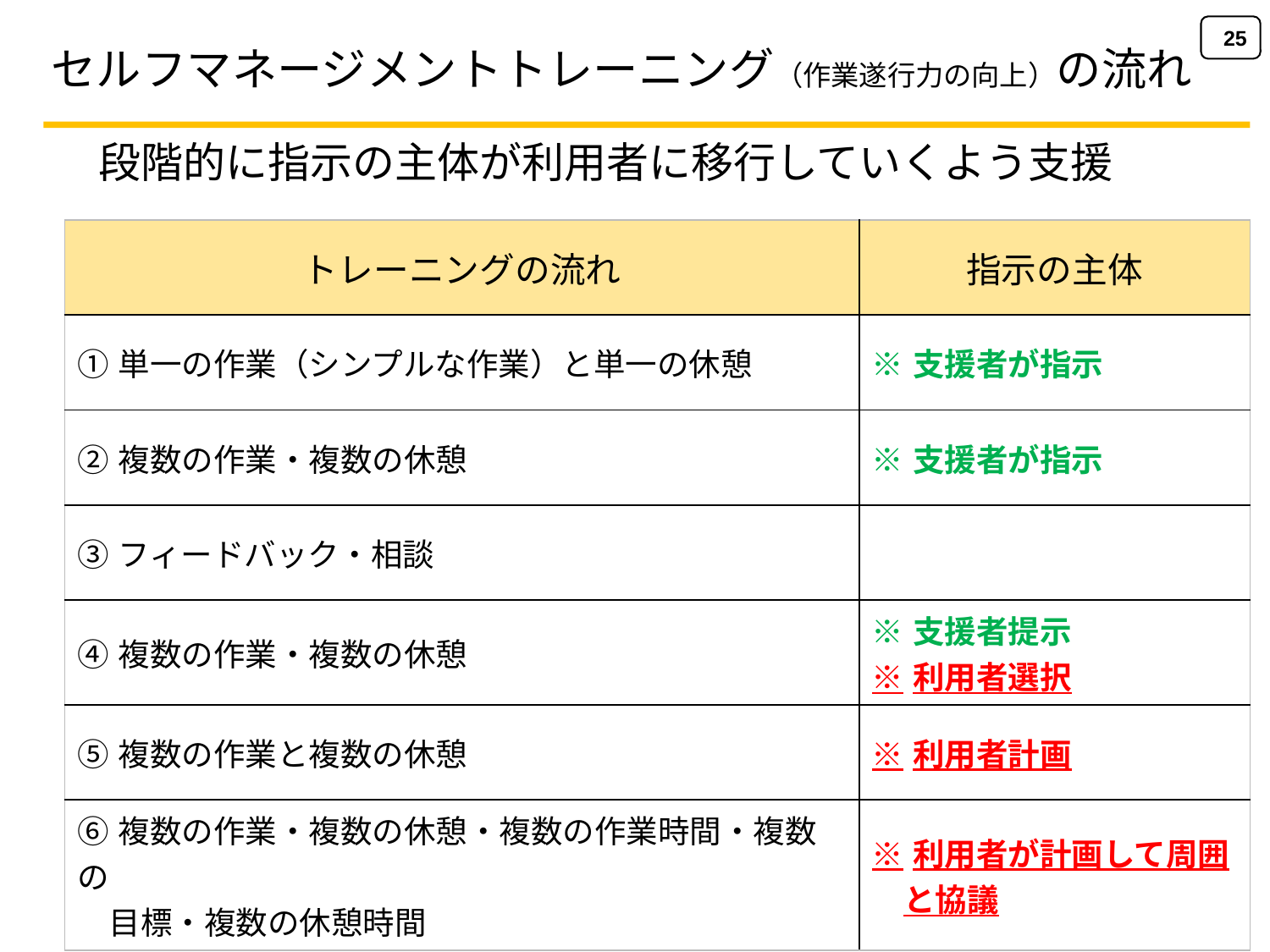

25

# セルフマネージメントトレーニング（作業遂行力の向上）の流れ

段階的に指示の主体が利用者に移行していくよう支援
| トレーニングの流れ | 指示の主体 |
| --- | --- |
| ①単一の作業（シンプルな作業）と単一の休憩 | ※支援者が指示 |
| ②複数の作業・複数の休憩 | ※支援者が指示 |
| ③フィードバック・相談 |  |
| ④複数の作業・複数の休憩 | ※支援者提示　 ※利用者選択 |
| ⑤複数の作業と複数の休憩 | ※利用者計画 |
| ⑥複数の作業・複数の休憩・複数の作業時間・複数の 　目標・複数の休憩時間 | ※利用者が計画して周囲 　と協議 |